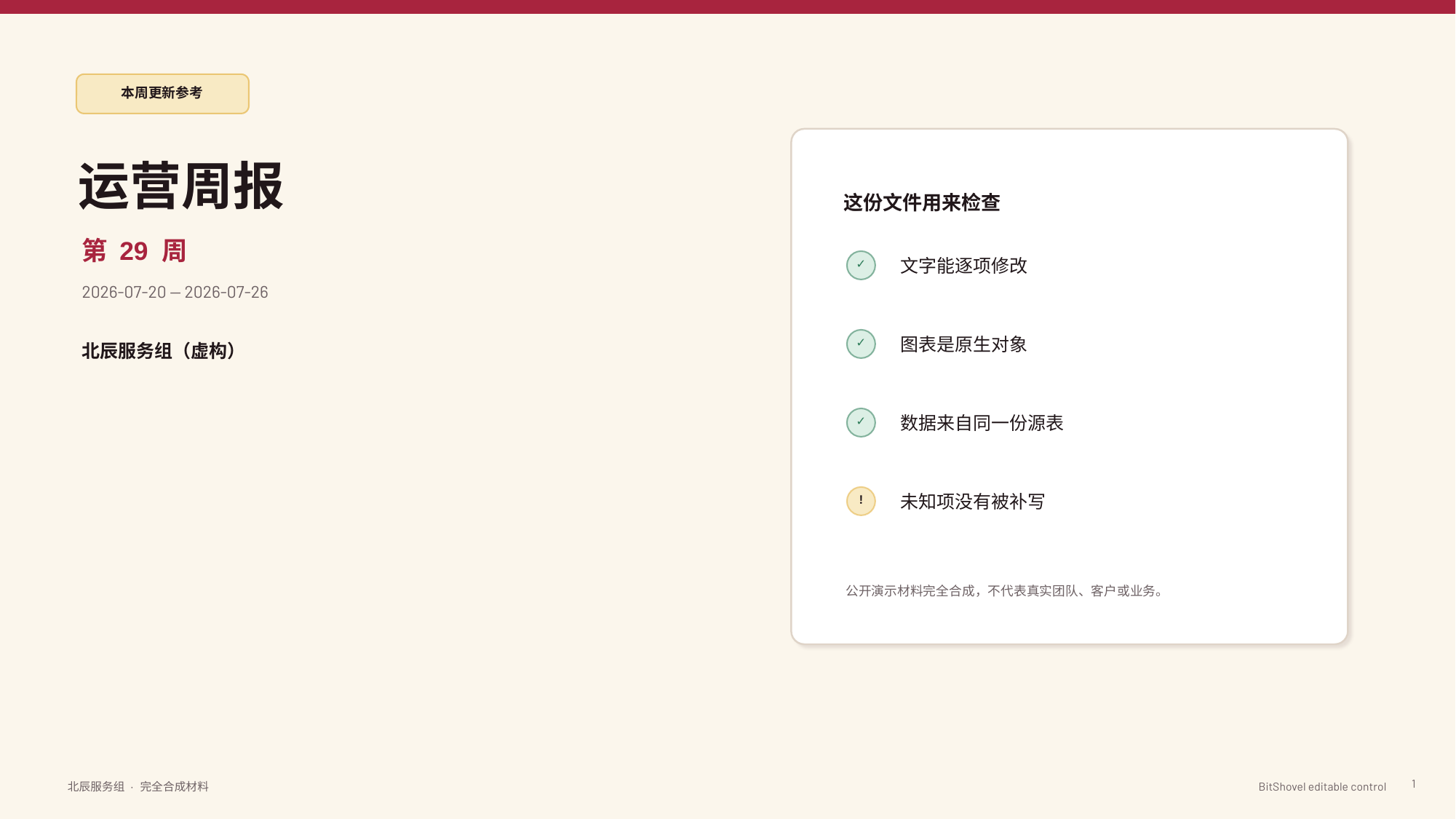

本周更新参考

运营周报
这份文件用来检查
第 29 周
文字能逐项修改

✓
2026-07-20 — 2026-07-26
图表是原生对象

✓
北辰服务组（虚构）
数据来自同一份源表

✓
未知项没有被补写

!
公开演示材料完全合成，不代表真实团队、客户或业务。
1